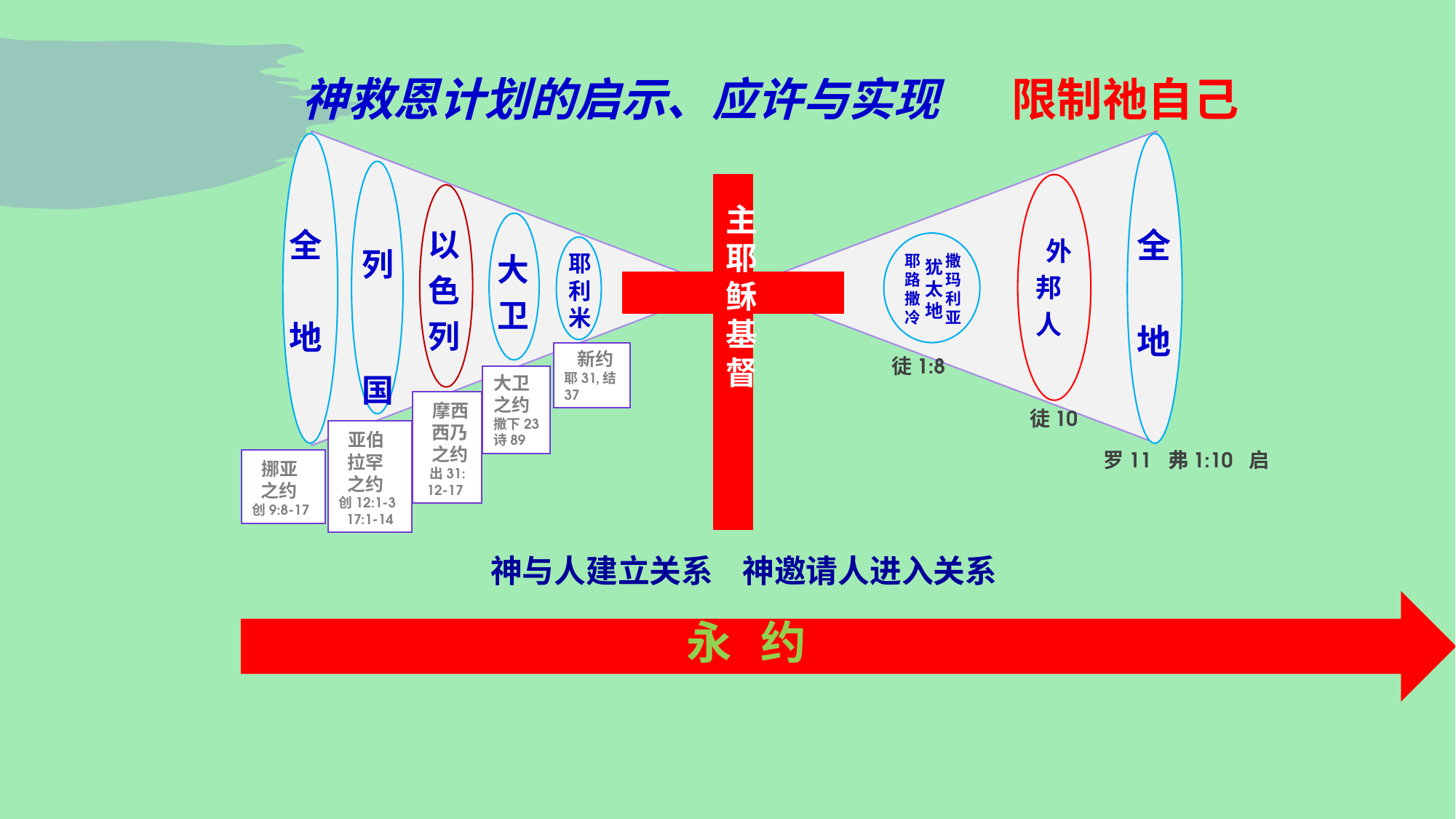

# 神救恩计划的启示、应许与实现       限制祂自己

        外
邦
人

主耶稣基督
以色列

全

地
全

地

耶路撒冷
撒玛利亚
犹太地

大卫
列
国
耶利米
  新约
耶31,结37
徒1:8
大卫
之约
撒下23
诗89
 摩西
 西乃
 之约
 出31:
 12-17
徒10
 亚伯
 拉罕
 之约
创12:1-3
  17:1-14
罗11  弗1:10  启
 挪亚
 之约
创9:8-17
神与人建立关系    神邀请人进入关系

永 约